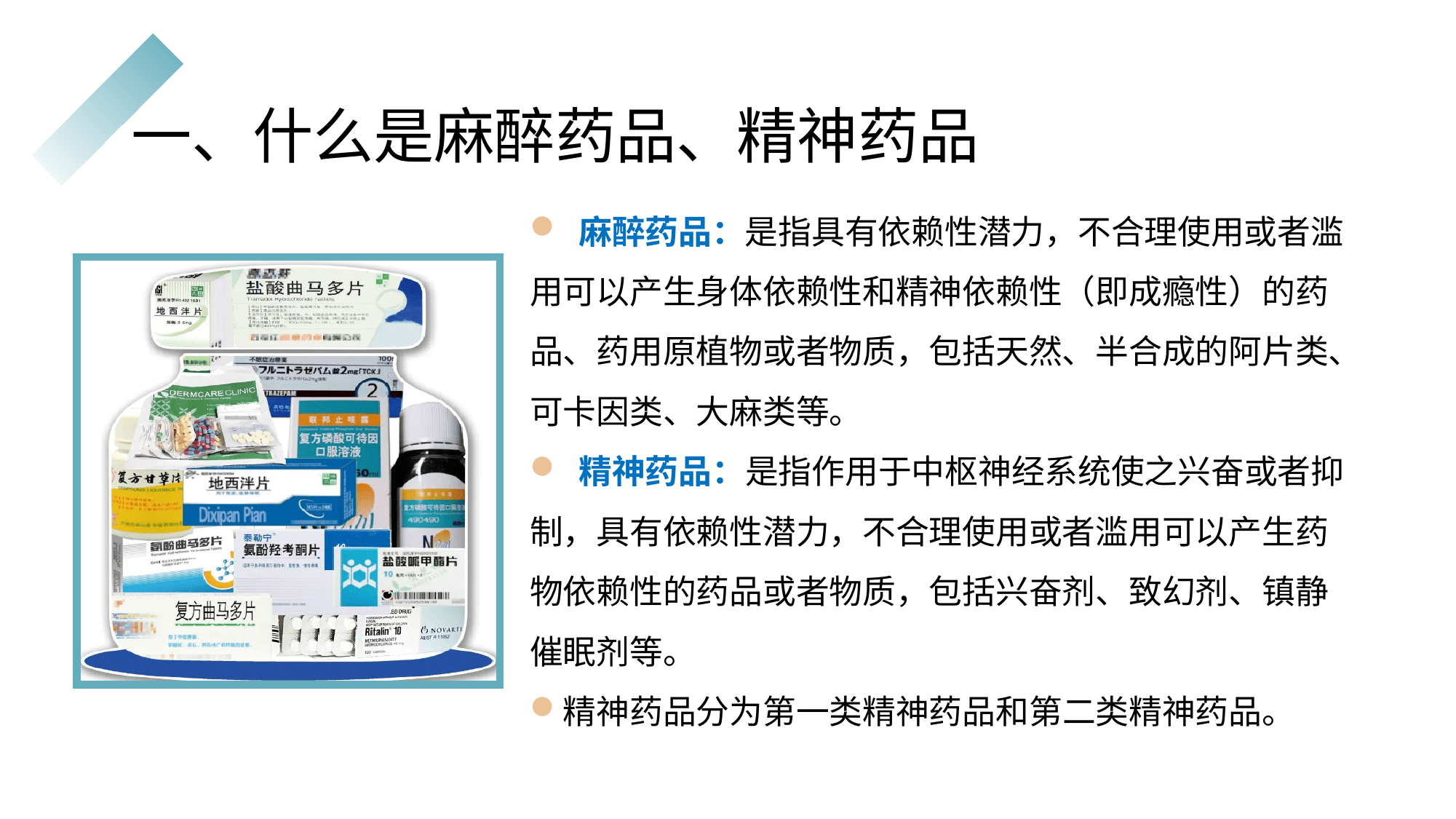

# 一、什么是麻醉药品、精神药品

 麻醉药品：是指具有依赖性潜力，不合理使用或者滥用可以产生身体依赖性和精神依赖性（即成瘾性）的药品、药用原植物或者物质，包括天然、半合成的阿片类、可卡因类、大麻类等。
 精神药品：是指作用于中枢神经系统使之兴奋或者抑制，具有依赖性潜力，不合理使用或者滥用可以产生药物依赖性的药品或者物质，包括兴奋剂、致幻剂、镇静催眠剂等。
精神药品分为第一类精神药品和第二类精神药品。